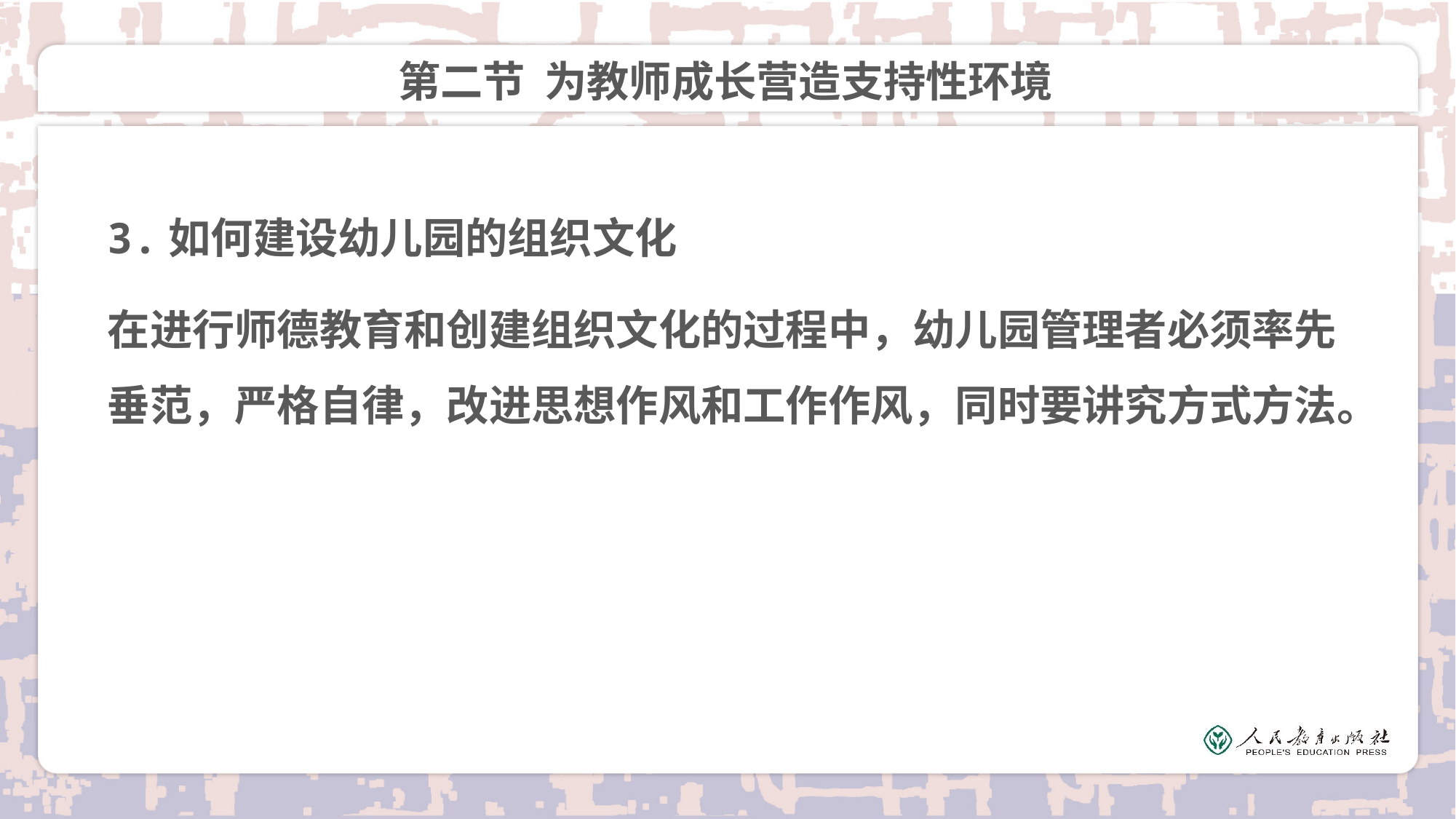

# 第二节  为教师成长营造支持性环境
3.如何建设幼儿园的组织文化
在进行师德教育和创建组织文化的过程中，幼儿园管理者必须率先垂范，严格自律，改进思想作风和工作作风，同时要讲究方式方法。